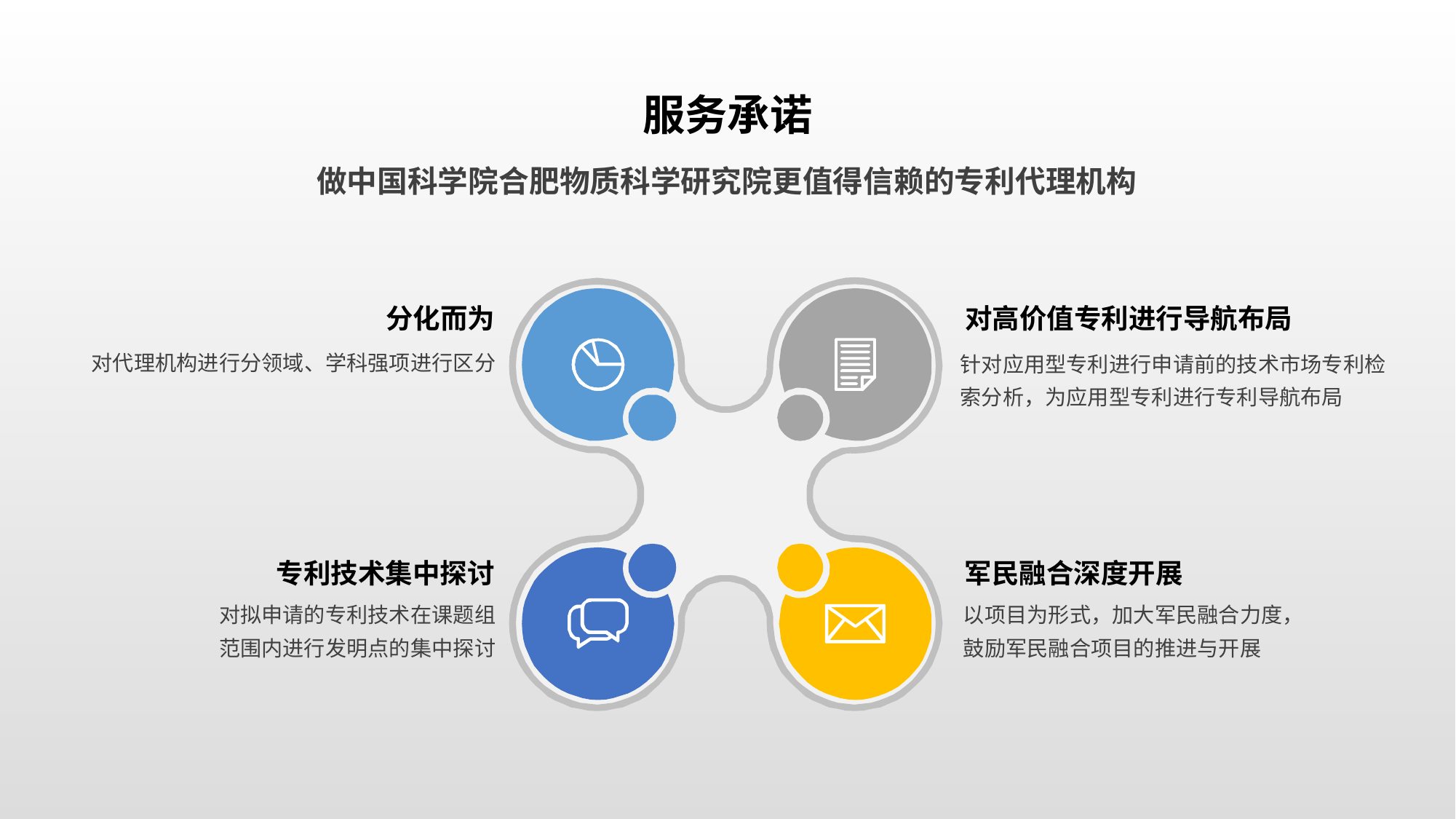

服务承诺
做中国科学院合肥物质科学研究院更值得信赖的专利代理机构

分化而为
对高价值专利进行导航布局
对代理机构进行分领域、学科强项进行区分
针对应用型专利进行申请前的技术市场专利检索分析，为应用型专利进行专利导航布局

专利技术集中探讨
军民融合深度开展
对拟申请的专利技术在课题组范围内进行发明点的集中探讨
以项目为形式，加大军民融合力度，鼓励军民融合项目的推进与开展